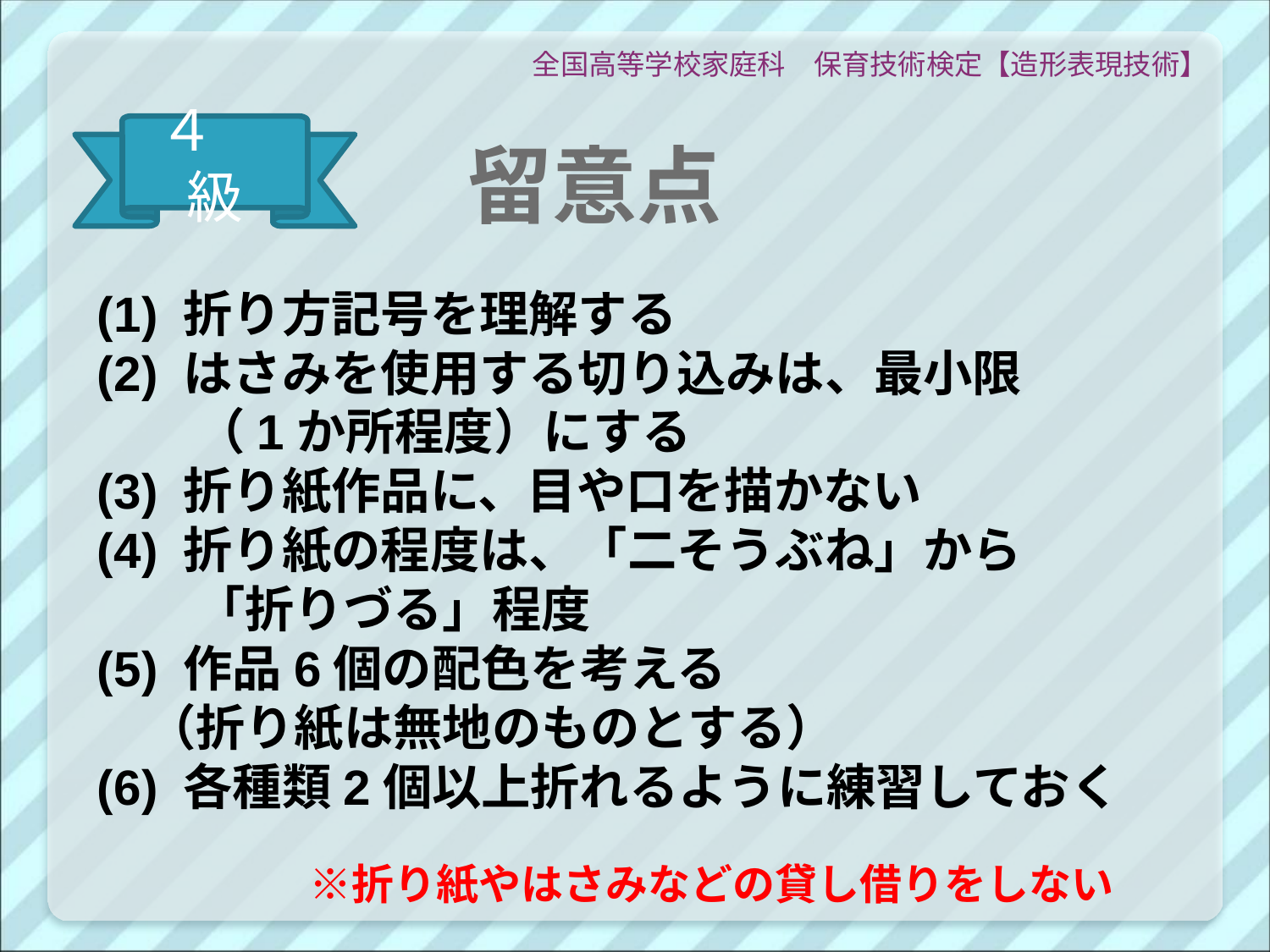

全国高等学校家庭科　保育技術検定【造形表現技術】
４　級
# 留意点

(1) 折り方記号を理解する
(2) はさみを使用する切り込みは、最小限
　　（1か所程度）にする
(3) 折り紙作品に、目や口を描かない
(4) 折り紙の程度は、「二そうぶね」から
　　「折りづる」程度
(5) 作品6個の配色を考える
　（折り紙は無地のものとする）
(6) 各種類2個以上折れるように練習しておく

　　　　　　※折り紙やはさみなどの貸し借りをしない